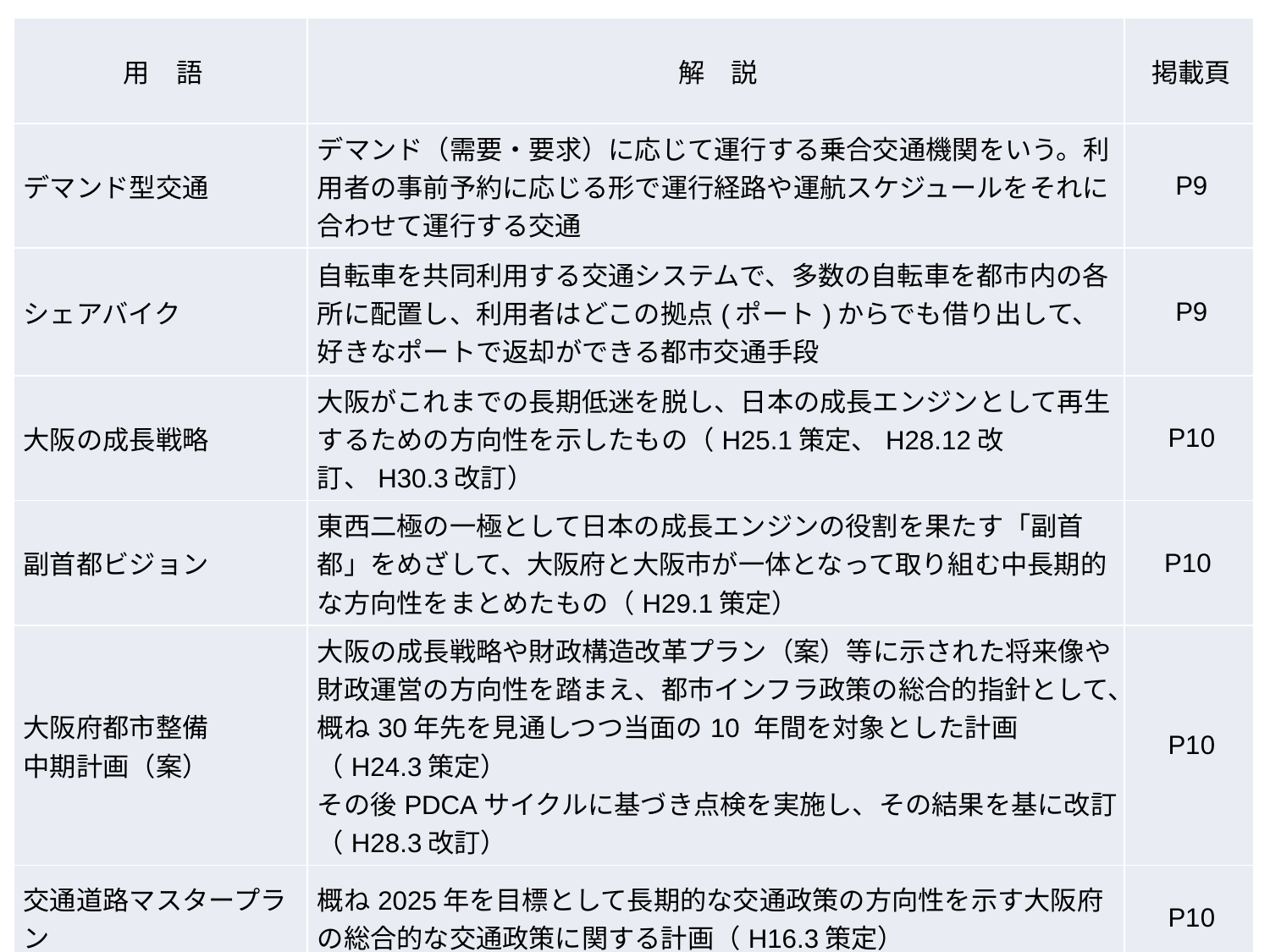

| 用　語 | 解　説 | 掲載頁 |
| --- | --- | --- |
| デマンド型交通 | デマンド（需要・要求）に応じて運行する乗合交通機関をいう。利用者の事前予約に応じる形で運行経路や運航スケジュールをそれに合わせて運行する交通 | P9 |
| シェアバイク | 自転車を共同利用する交通システムで、多数の自転車を都市内の各所に配置し、利用者はどこの拠点(ポート)からでも借り出して、好きなポートで返却ができる都市交通手段 | P9 |
| 大阪の成長戦略 | 大阪がこれまでの長期低迷を脱し、日本の成長エンジンとして再生するための方向性を示したもの（H25.1策定、H28.12改訂、H30.3改訂） | P10 |
| 副首都ビジョン | 東西二極の一極として日本の成長エンジンの役割を果たす「副首都」をめざして、大阪府と大阪市が一体となって取り組む中長期的な方向性をまとめたもの（H29.1策定） | P10 |
| 大阪府都市整備 中期計画（案） | 大阪の成長戦略や財政構造改革プラン（案）等に示された将来像や財政運営の方向性を踏まえ、都市インフラ政策の総合的指針として、概ね30年先を見通しつつ当面の10 年間を対象とした計画（H24.3策定） その後PDCAサイクルに基づき点検を実施し、その結果を基に改訂（H28.3改訂） | P10 |
| 交通道路マスタープラン | 概ね2025年を目標として長期的な交通政策の方向性を示す大阪府の総合的な交通政策に関する計画（H16.3策定） | P10 |
| 近畿地方交通審議会答申第８号 | 目標年次は平成27年、対象地域は近畿２府４県。鉄道ネットワーク計画やバスなど交通全般を対象に、中長期的な展望に立った近畿圏の総合的な交通施策の基本的方向性が示されている（H16.10） | P10 |
23